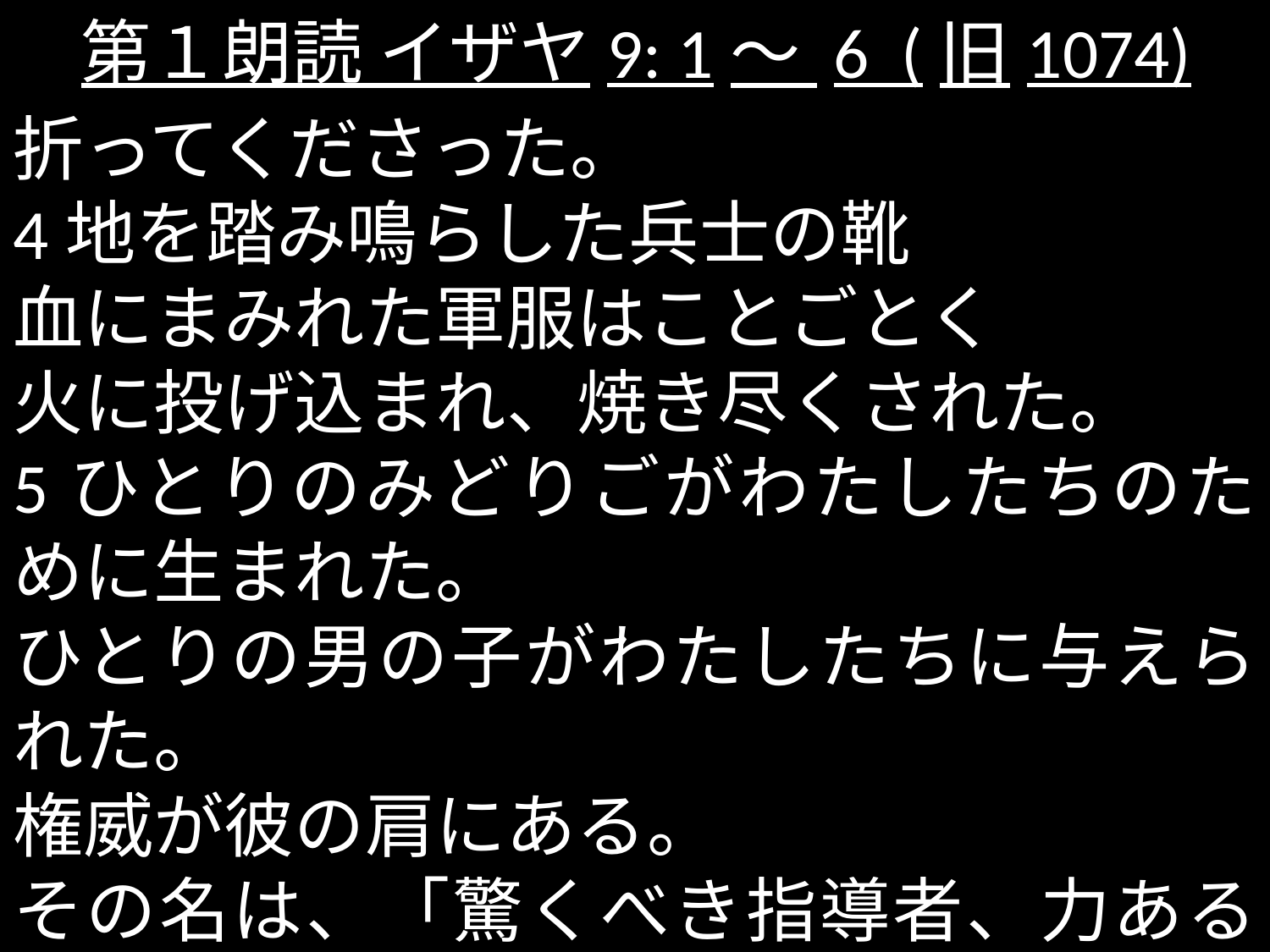

# 第１朗読 イザヤ9: 1～ 6  (旧1074)
折ってくださった。
4地を踏み鳴らした兵士の靴
血にまみれた軍服はことごとく
火に投げ込まれ、焼き尽くされた。
5ひとりのみどりごがわたしたちのために生まれた。
ひとりの男の子がわたしたちに与えられた。
権威が彼の肩にある。
その名は、「驚くべき指導者、力ある神
永遠の父、平和の君」と唱えられる。